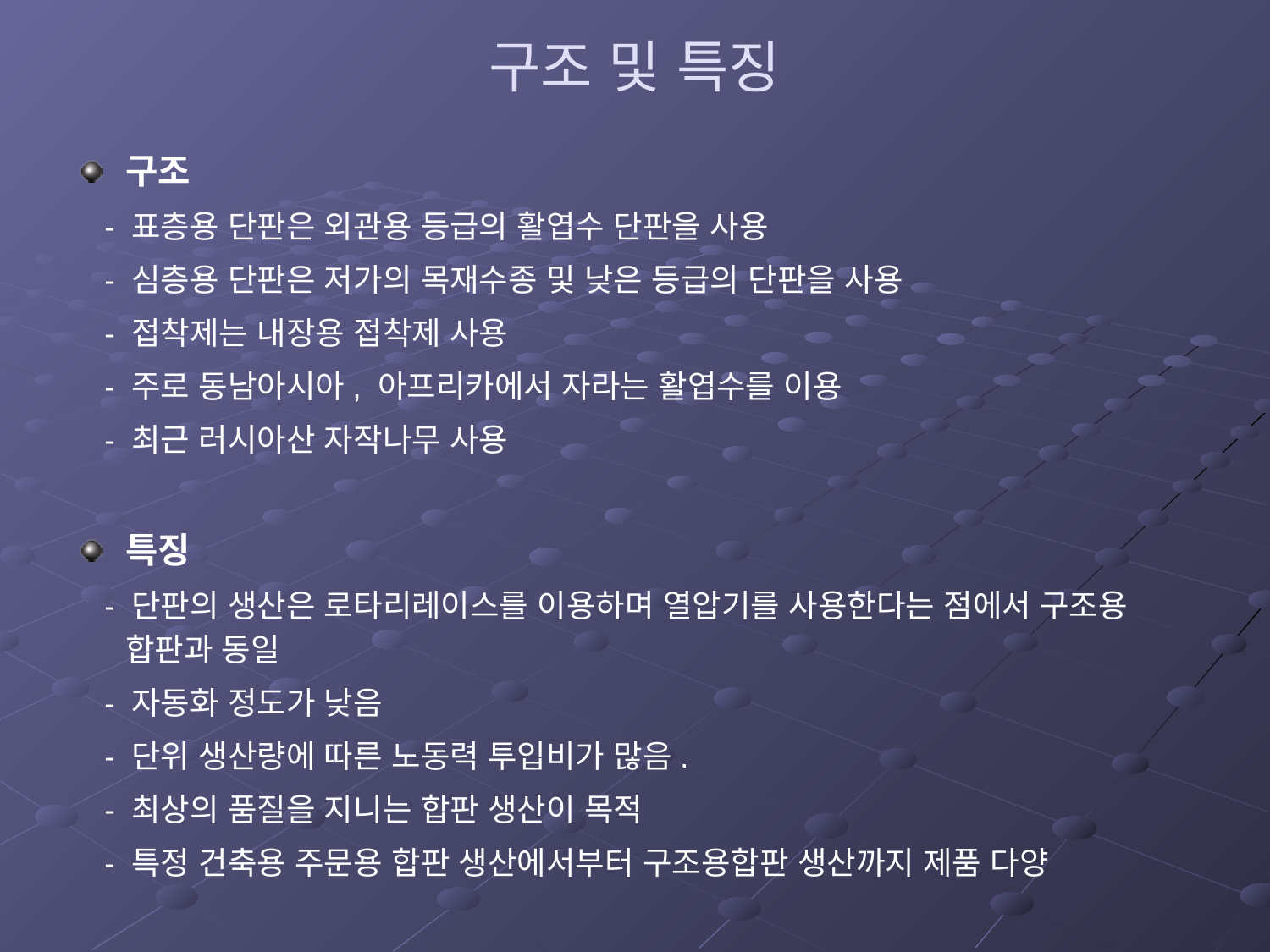

# 구조 및 특징
구조
   - 표층용 단판은 외관용 등급의 활엽수 단판을 사용
   - 심층용 단판은 저가의 목재수종 및 낮은 등급의 단판을 사용
   - 접착제는 내장용 접착제 사용
   - 주로 동남아시아, 아프리카에서 자라는 활엽수를 이용
   - 최근 러시아산 자작나무 사용

특징
   - 단판의 생산은 로타리레이스를 이용하며 열압기를 사용한다는 점에서 구조용 합판과 동일
   - 자동화 정도가 낮음
   - 단위 생산량에 따른 노동력 투입비가 많음.
   - 최상의 품질을 지니는 합판 생산이 목적
   - 특정 건축용 주문용 합판 생산에서부터 구조용합판 생산까지 제품 다양